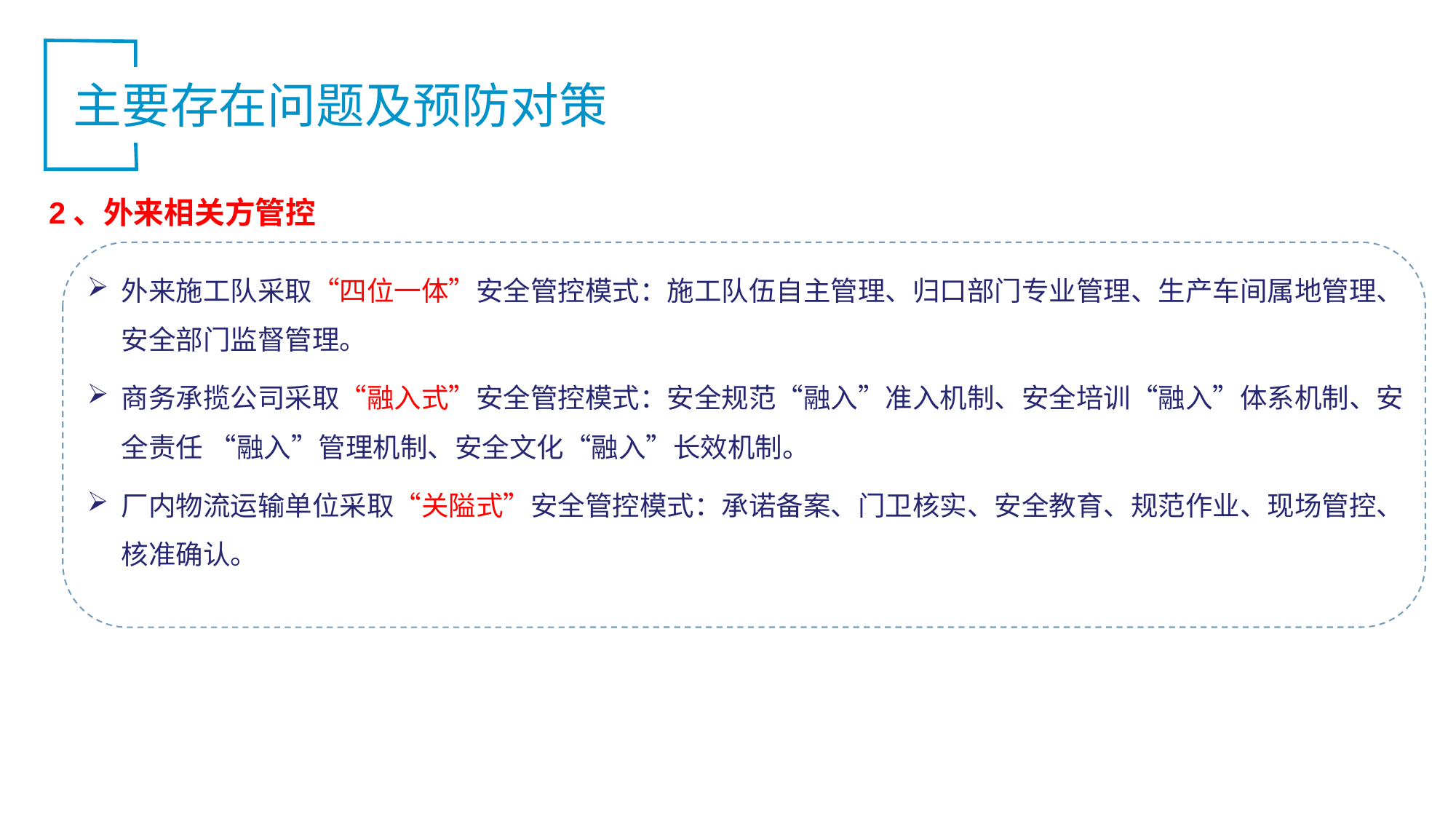

主要存在问题及预防对策
2、外来相关方管控

外来施工队采取“四位一体”安全管控模式：施工队伍自主管理、归口部门专业管理、生产车间属地管理、安全部门监督管理。
商务承揽公司采取“融入式”安全管控模式：安全规范“融入”准入机制、安全培训“融入”体系机制、安全责任 “融入”管理机制、安全文化“融入”长效机制。
厂内物流运输单位采取“关隘式”安全管控模式：承诺备案、门卫核实、安全教育、规范作业、现场管控、核准确认。